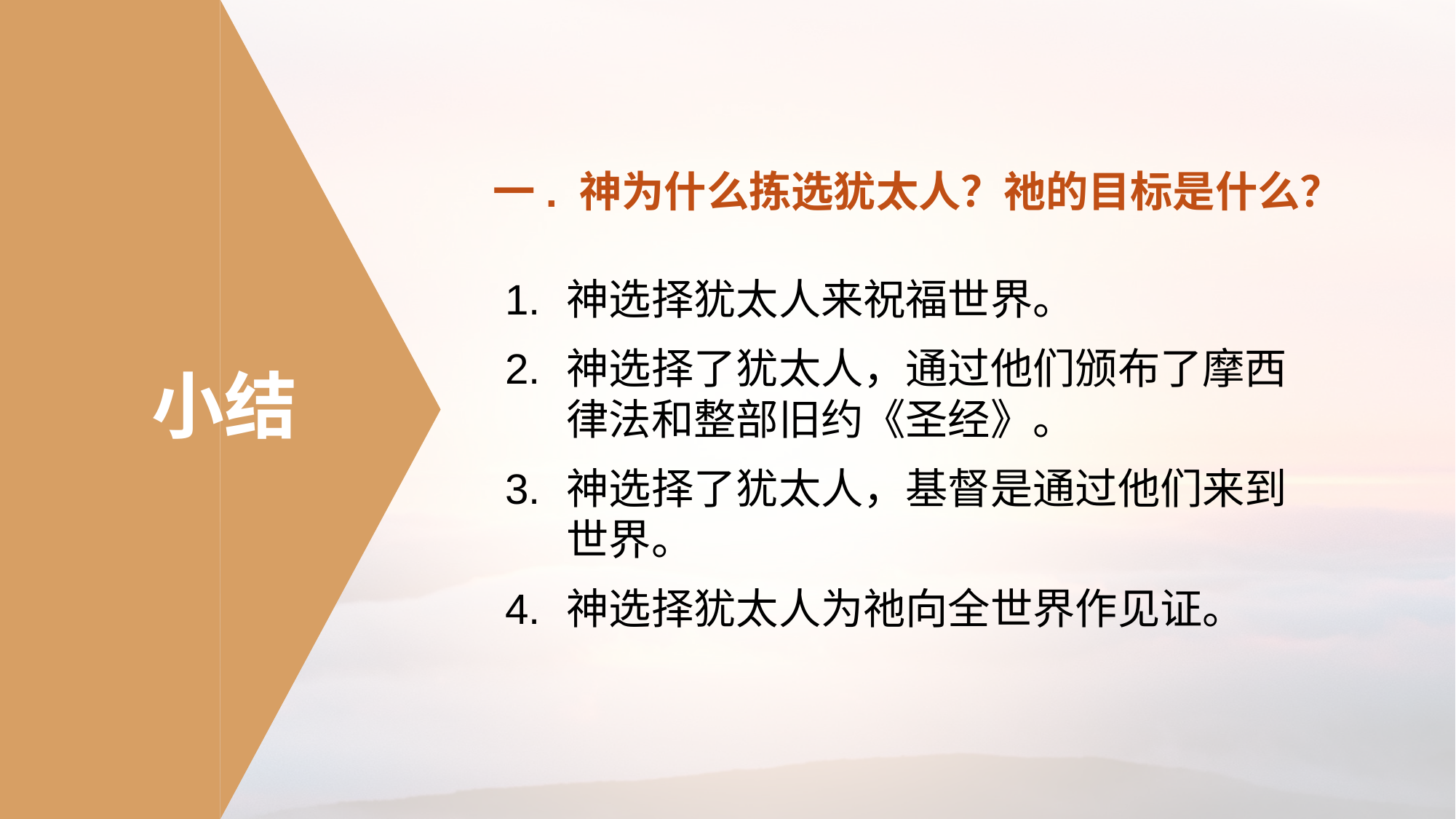

一. 神为什么拣选犹太人？祂的目标是什么？
神选择犹太人来祝福世界。
神选择了犹太人，通过他们颁布了摩西律法和整部旧约《圣经》。
神选择了犹太人，基督是通过他们来到世界。
神选择犹太人为祂向全世界作见证。
小结